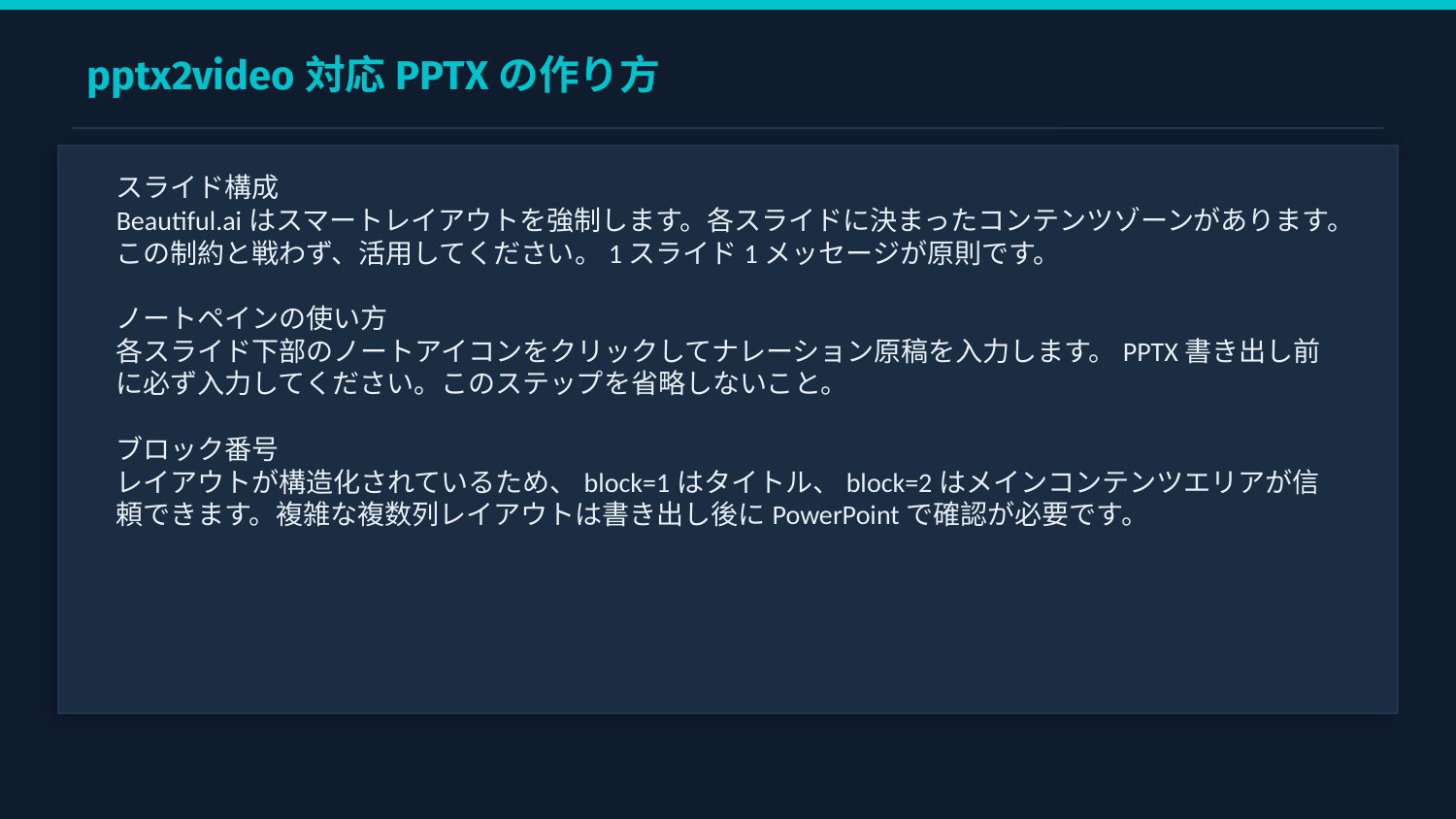

pptx2video対応PPTXの作り方

スライド構成
Beautiful.aiはスマートレイアウトを強制します。各スライドに決まったコンテンツゾーンがあります。この制約と戦わず、活用してください。1スライド1メッセージが原則です。

ノートペインの使い方
各スライド下部のノートアイコンをクリックしてナレーション原稿を入力します。PPTX書き出し前に必ず入力してください。このステップを省略しないこと。

ブロック番号
レイアウトが構造化されているため、block=1はタイトル、block=2はメインコンテンツエリアが信頼できます。複雑な複数列レイアウトは書き出し後にPowerPointで確認が必要です。